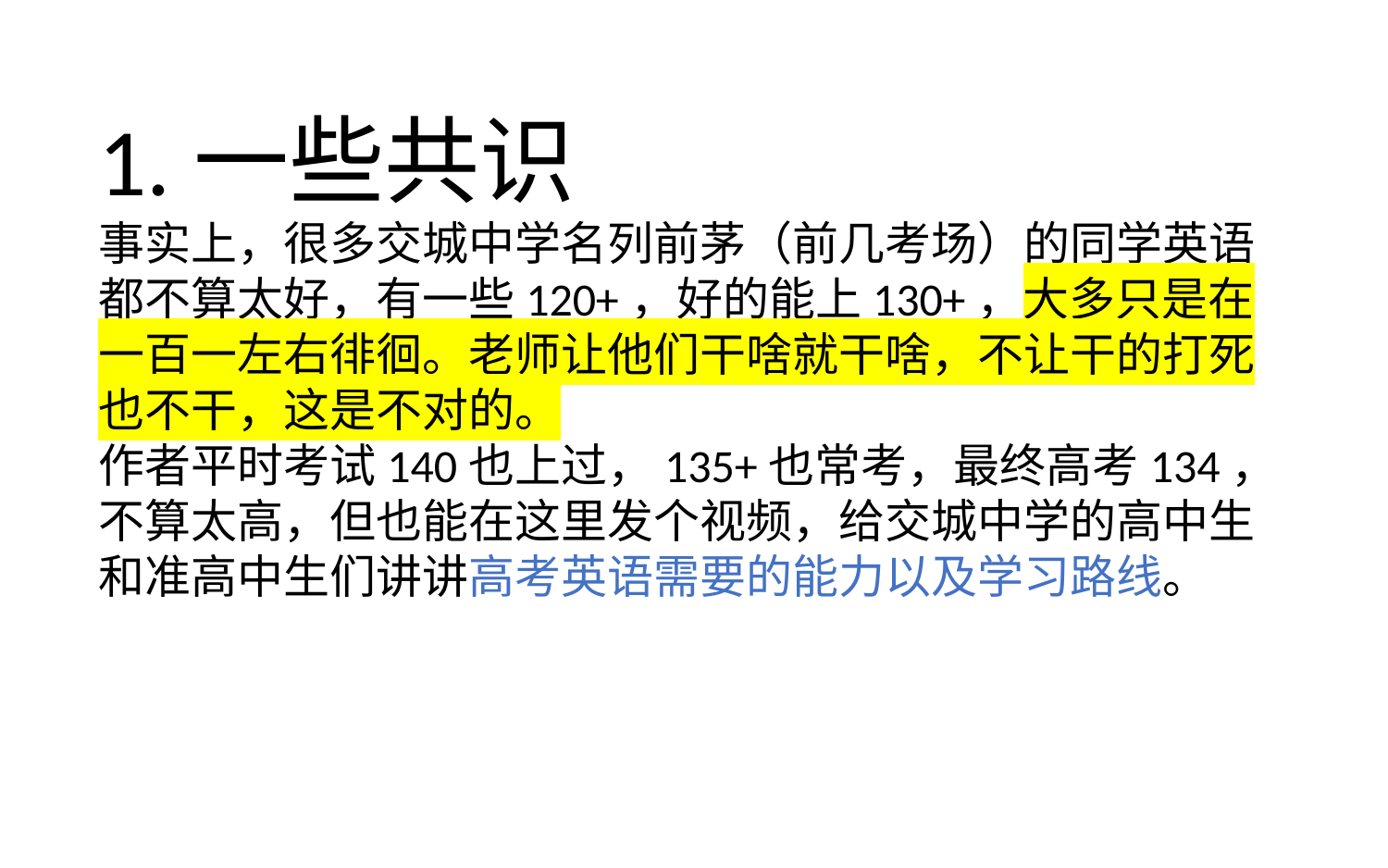

1.一些共识
事实上，很多交城中学名列前茅（前几考场）的同学英语都不算太好，有一些120+，好的能上130+，大多只是在一百一左右徘徊。老师让他们干啥就干啥，不让干的打死也不干，这是不对的。
作者平时考试140也上过，135+也常考，最终高考134，不算太高，但也能在这里发个视频，给交城中学的高中生和准高中生们讲讲高考英语需要的能力以及学习路线。